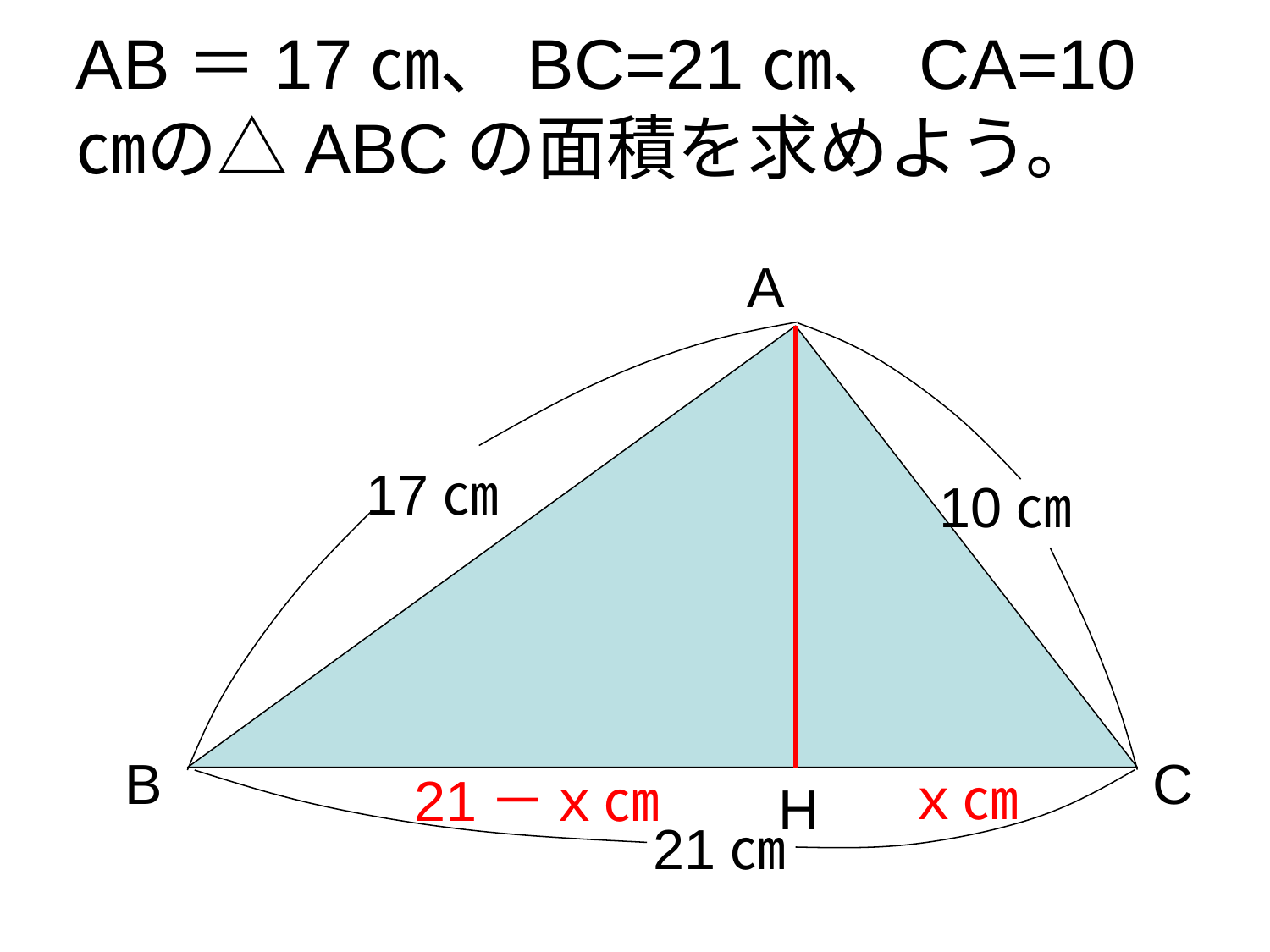

# AB＝17㎝、BC=21㎝、CA=10㎝の△ABCの面積を求めよう。
A

17㎝
10㎝

B
C
ｘ㎝
21－ｘ㎝
H

21㎝